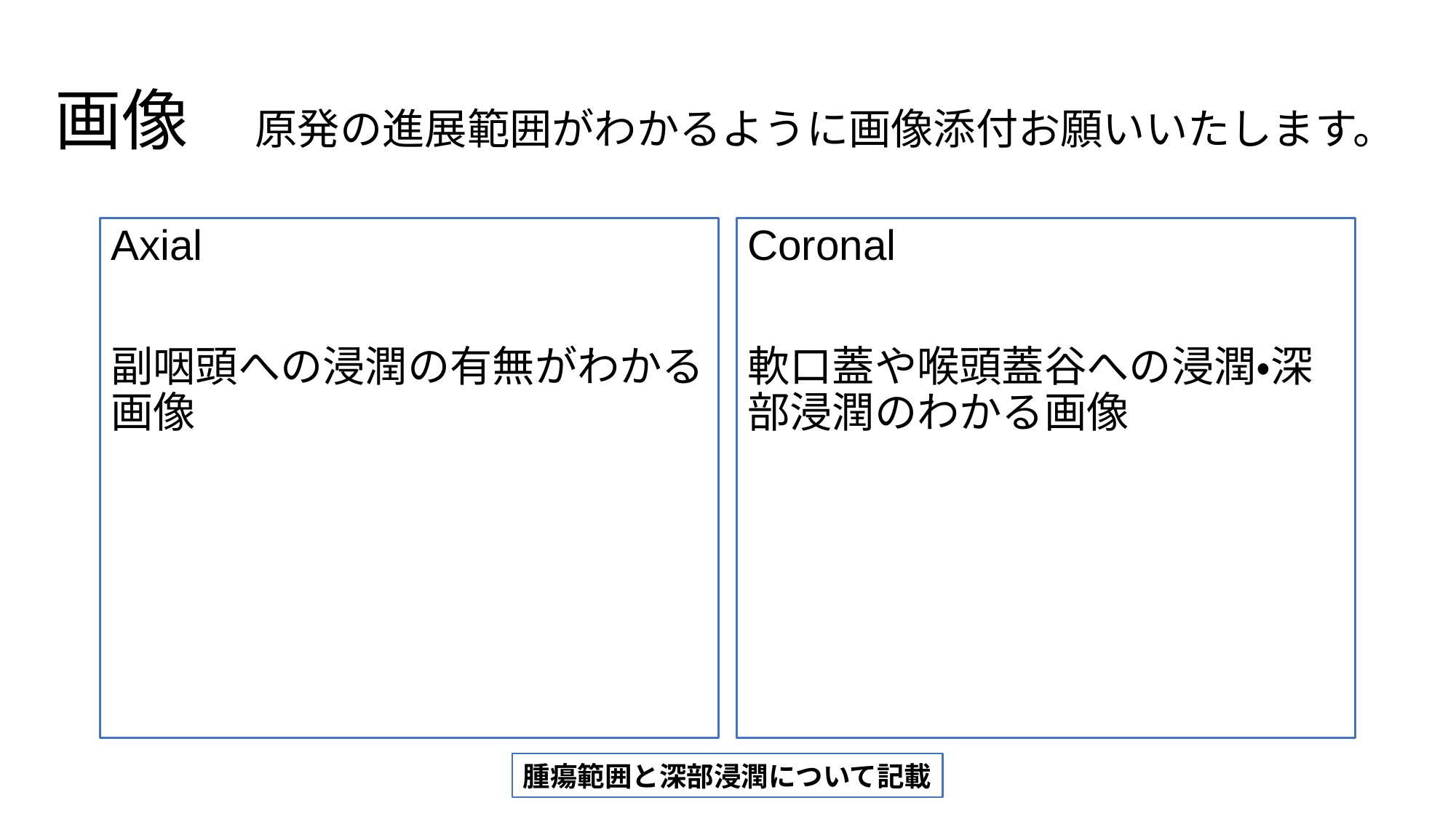

# 画像　原発の進展範囲がわかるように画像添付お願いいたします。
Axial

副咽頭への浸潤の有無がわかる画像

Coronal

軟口蓋や喉頭蓋谷への浸潤・深部浸潤のわかる画像

腫瘍範囲と深部浸潤について記載